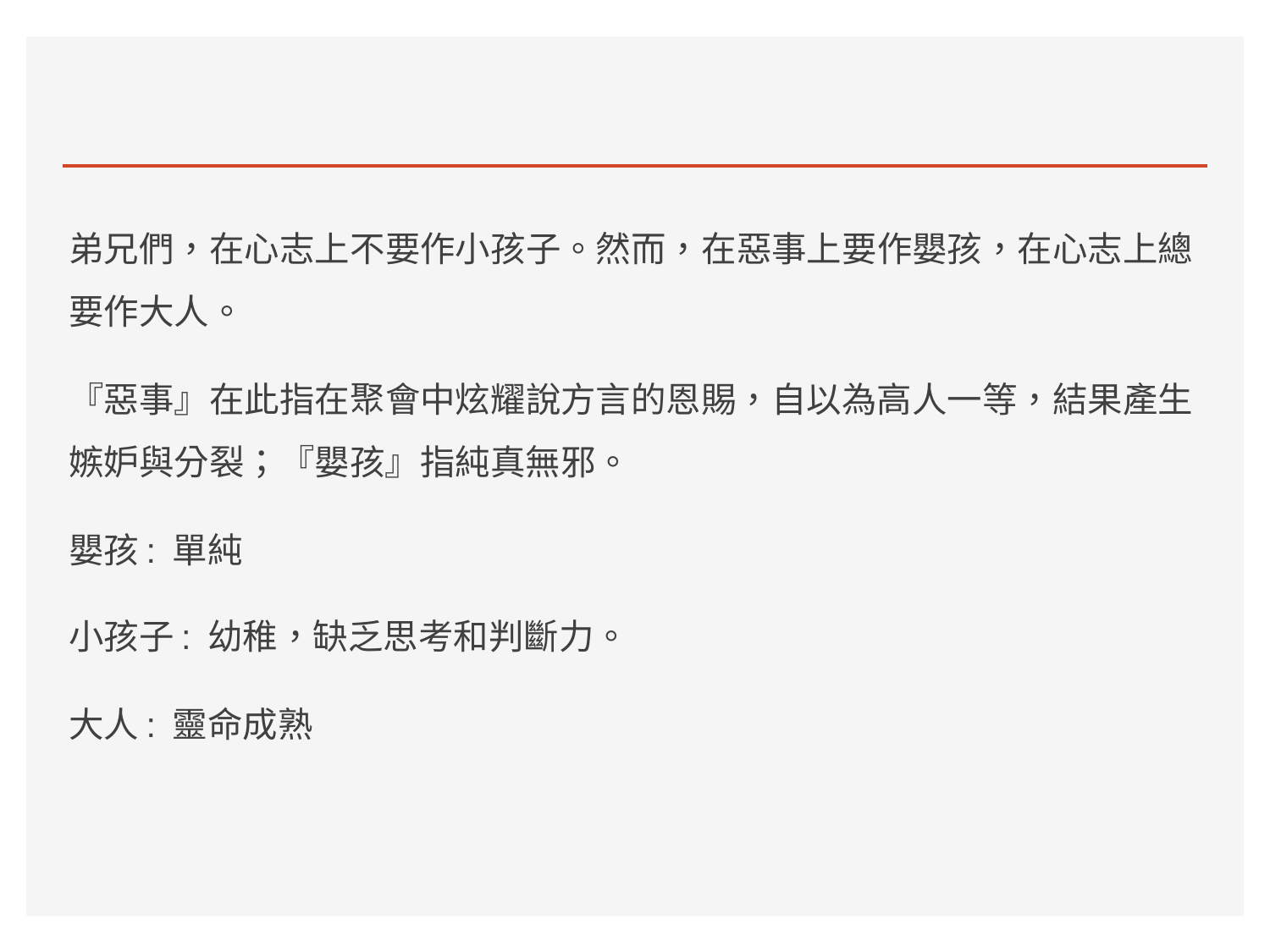

#
弟兄們，在心志上不要作小孩子。然而，在惡事上要作嬰孩，在心志上總要作大人。
『惡事』在此指在聚會中炫耀說方言的恩賜，自以為高人一等，結果產生嫉妒與分裂；『嬰孩』指純真無邪。
嬰孩: 單純
小孩子: 幼稚，缺乏思考和判斷力。
大人: 靈命成熟